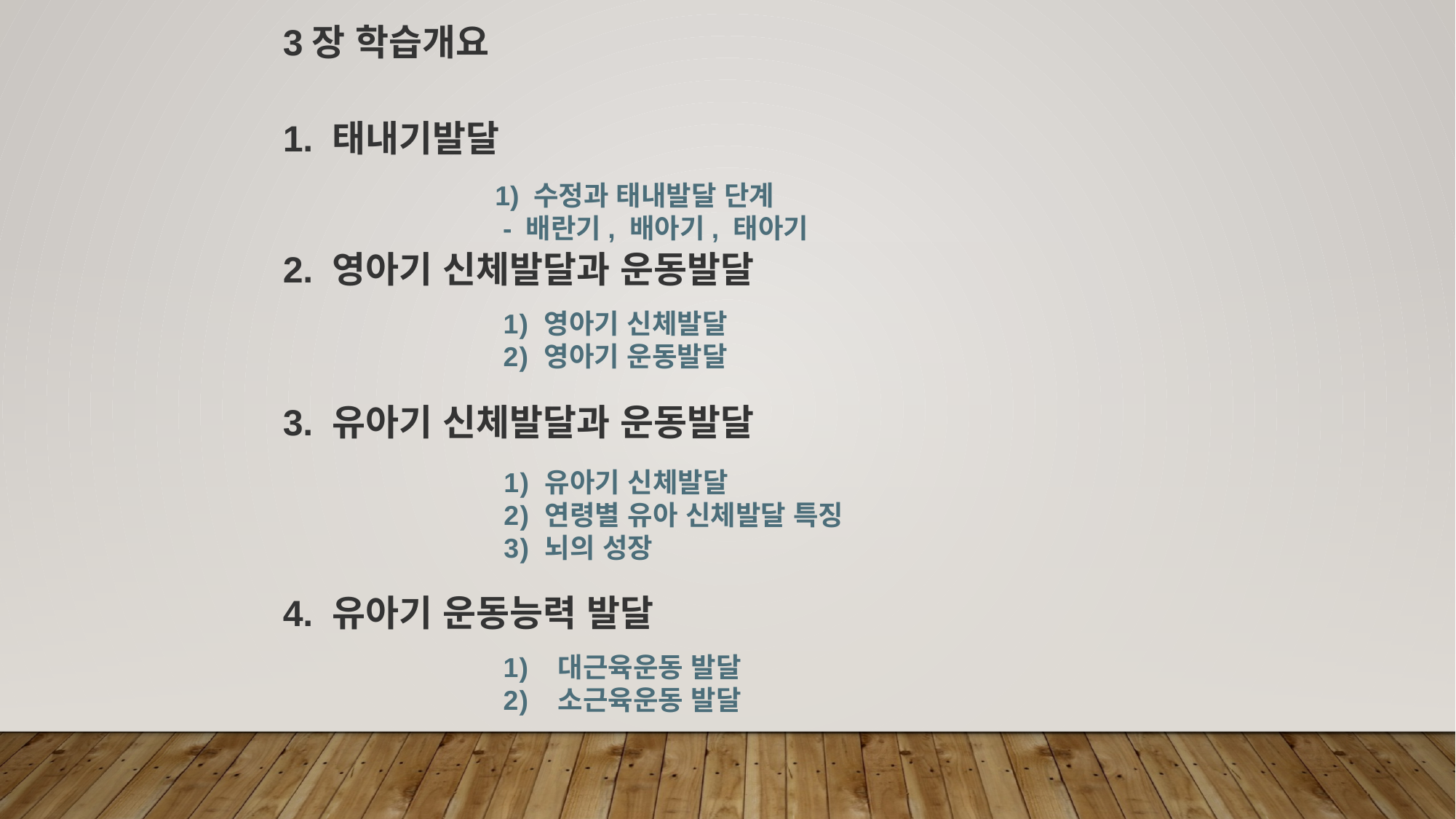

3장 학습개요
1. 태내기발달

2. 영아기 신체발달과 운동발달

3. 유아기 신체발달과 운동발달

4. 유아기 운동능력 발달

1) 수정과 태내발달 단계
 - 배란기, 배아기, 태아기
영아기 신체발달
영아기 운동발달

유아기 신체발달
연령별 유아 신체발달 특징
뇌의 성장
대근육운동 발달
소근육운동 발달